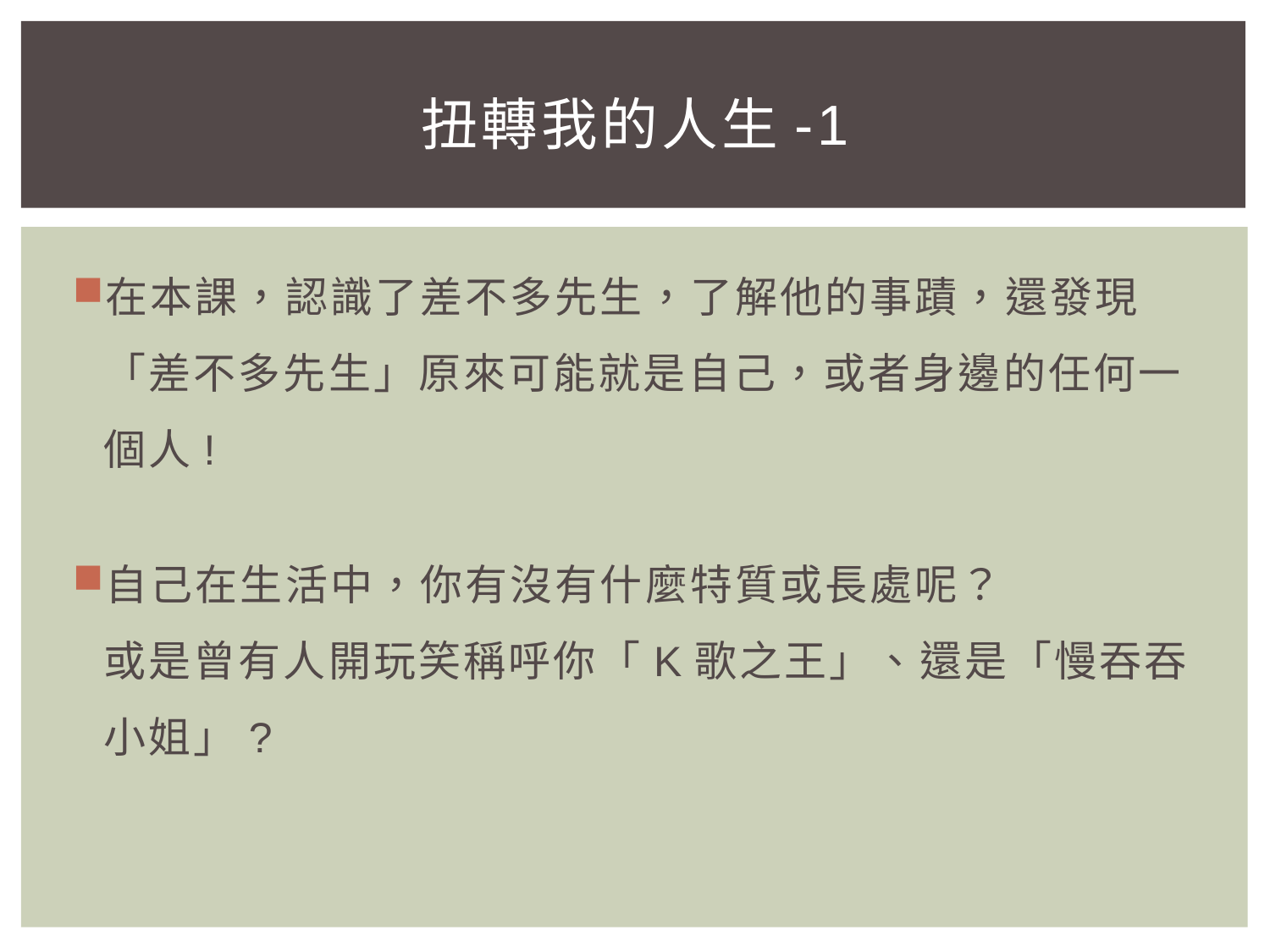

# 扭轉我的人生-1
在本課，認識了差不多先生，了解他的事蹟，還發現「差不多先生」原來可能就是自己，或者身邊的任何一個人!
自己在生活中，你有沒有什麼特質或長處呢？
或是曾有人開玩笑稱呼你「K歌之王」、還是「慢吞吞小姐」?